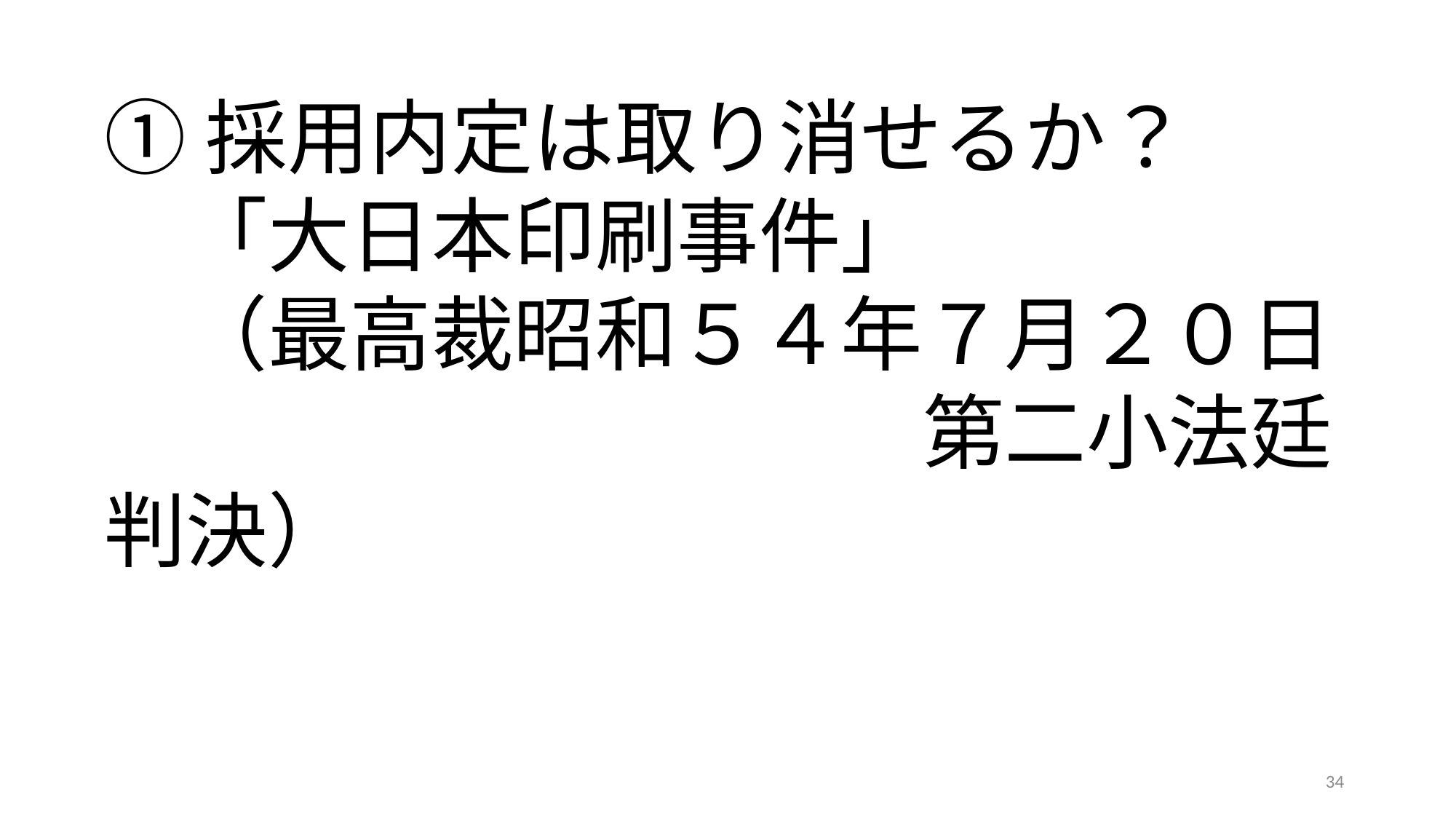

①採用内定は取り消せるか？
　「大日本印刷事件」
　（最高裁昭和５４年７月２０日
　　　　　　　　　　第二小法廷判決）

34